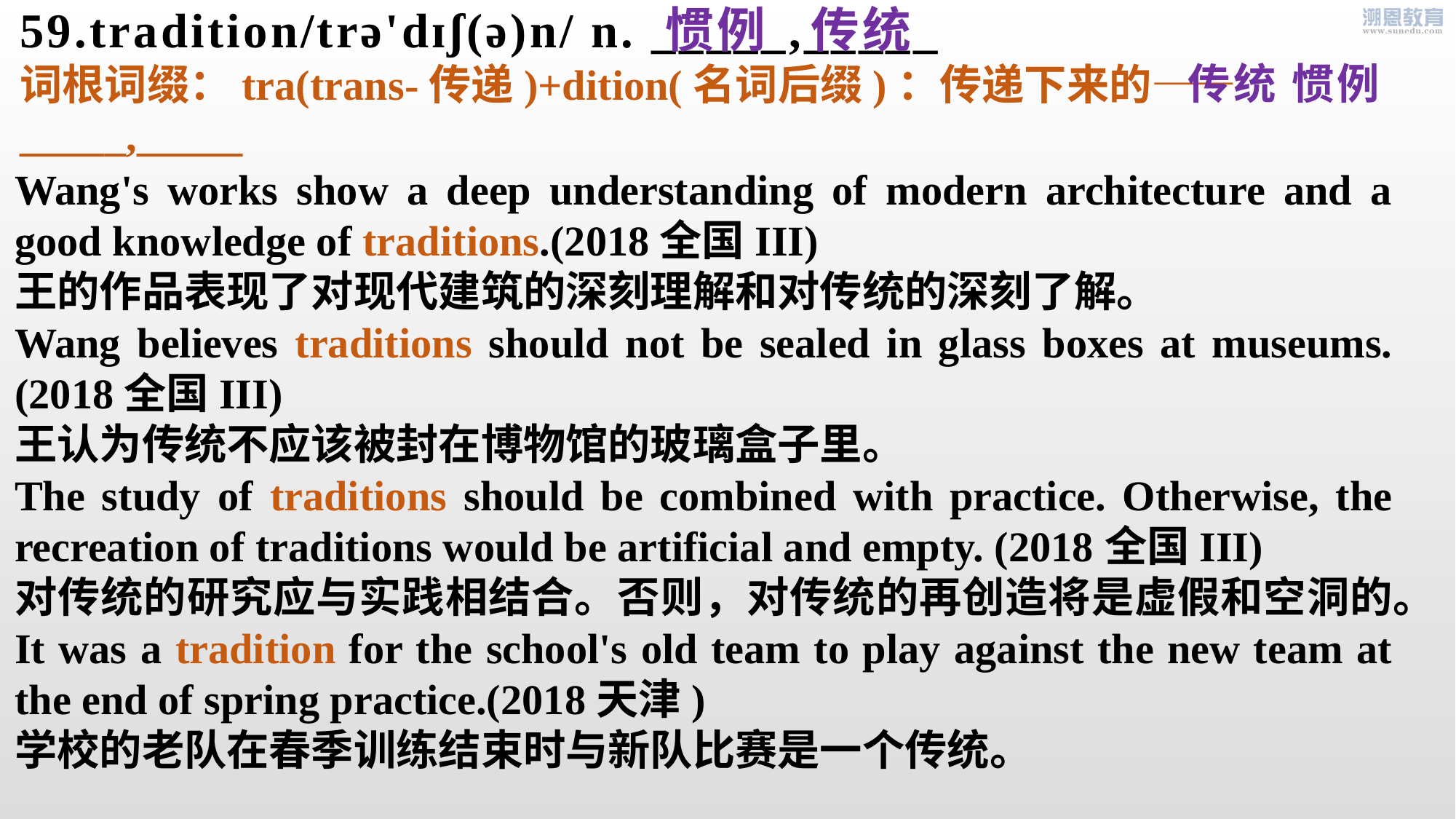

59.tradition/trə'dɪʃ(ə)n/ n. _____,_____
词根词缀：tra(trans-传递)+dition(名词后缀)：传递下来的——_____,_____
惯例   传统
传统 惯例
Wang's works show a deep understanding of modern architecture and a good knowledge of traditions.(2018全国III)
王的作品表现了对现代建筑的深刻理解和对传统的深刻了解。
Wang believes traditions should not be sealed in glass boxes at museums. (2018全国III)
王认为传统不应该被封在博物馆的玻璃盒子里。
The study of traditions should be combined with practice. Otherwise, the recreation of traditions would be artificial and empty. (2018全国III)
对传统的研究应与实践相结合。否则，对传统的再创造将是虚假和空洞的。
It was a tradition for the school's old team to play against the new team at the end of spring practice.(2018天津)
学校的老队在春季训练结束时与新队比赛是一个传统。